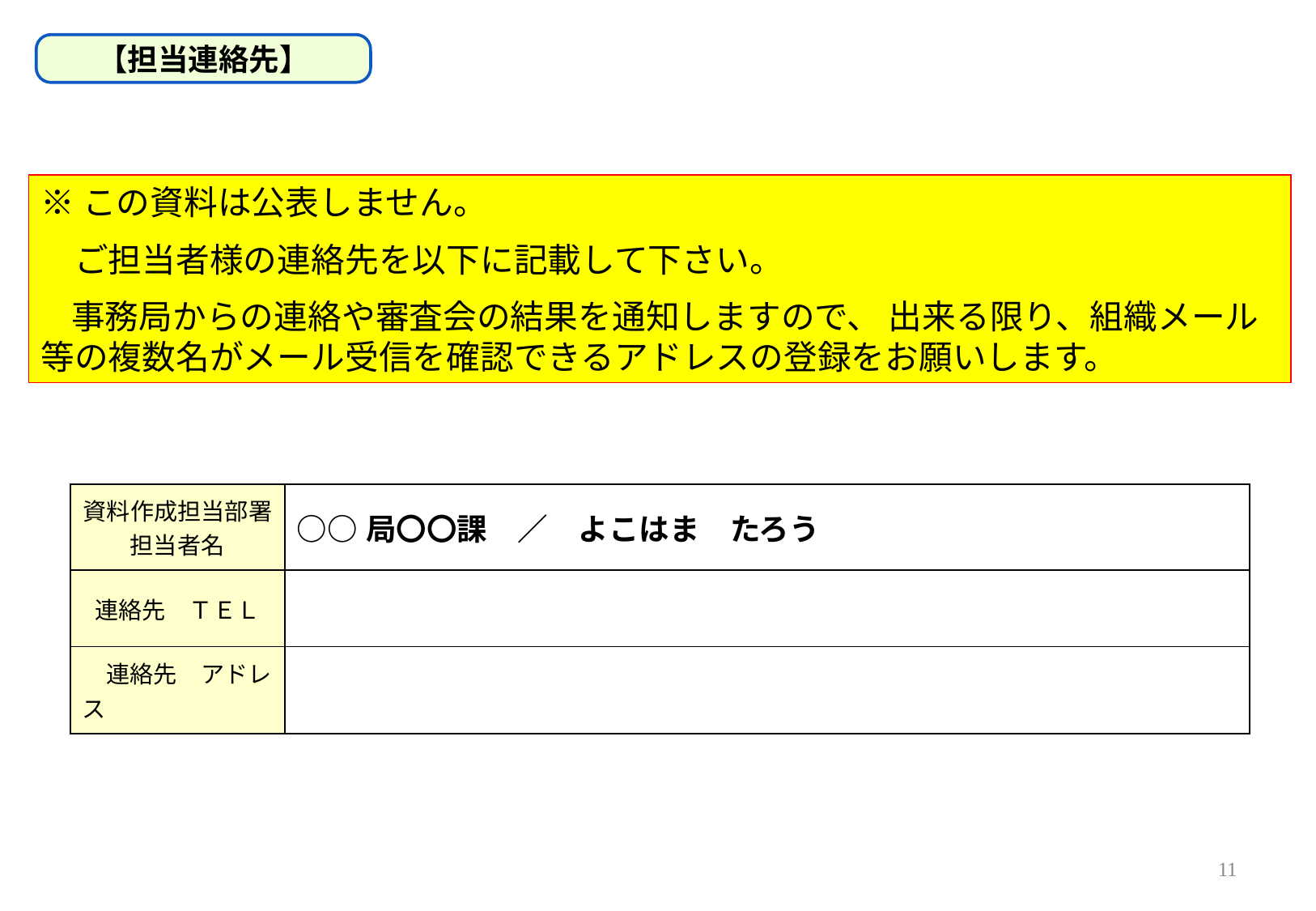

【担当連絡先】
※この資料は公表しません。
　ご担当者様の連絡先を以下に記載して下さい。
   事務局からの連絡や審査会の結果を通知しますので、 出来る限り、組織メール等の複数名がメール受信を確認できるアドレスの登録をお願いします。
| 資料作成担当部署 担当者名 | ○○局〇〇課　／　よこはま　たろう |
| --- | --- |
| 連絡先　ＴＥＬ |  |
| 連絡先　アドレス |  |
11